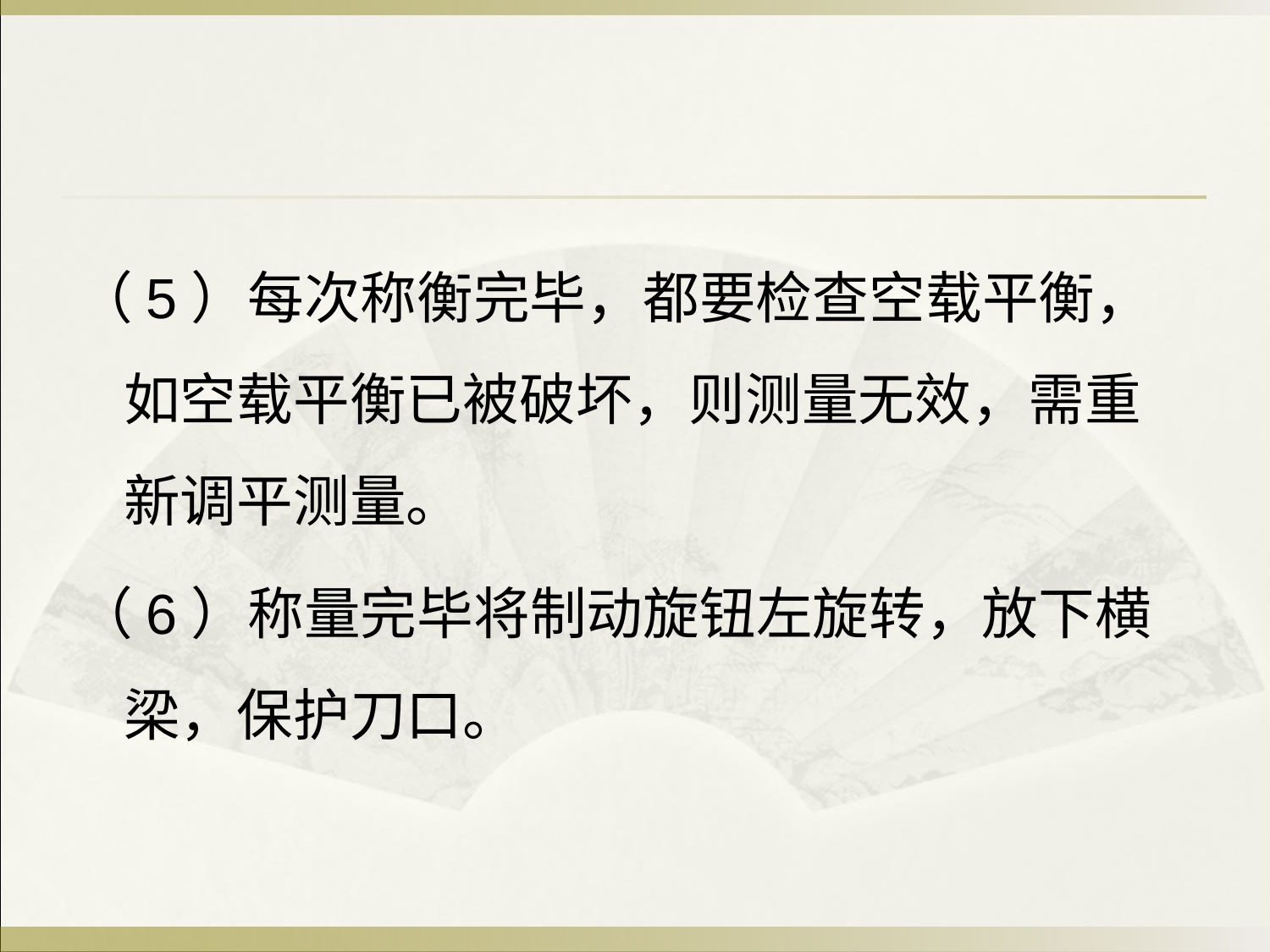

（5）每次称衡完毕，都要检查空载平衡，如空载平衡已被破坏，则测量无效，需重新调平测量。
（6）称量完毕将制动旋钮左旋转，放下横梁，保护刀口。